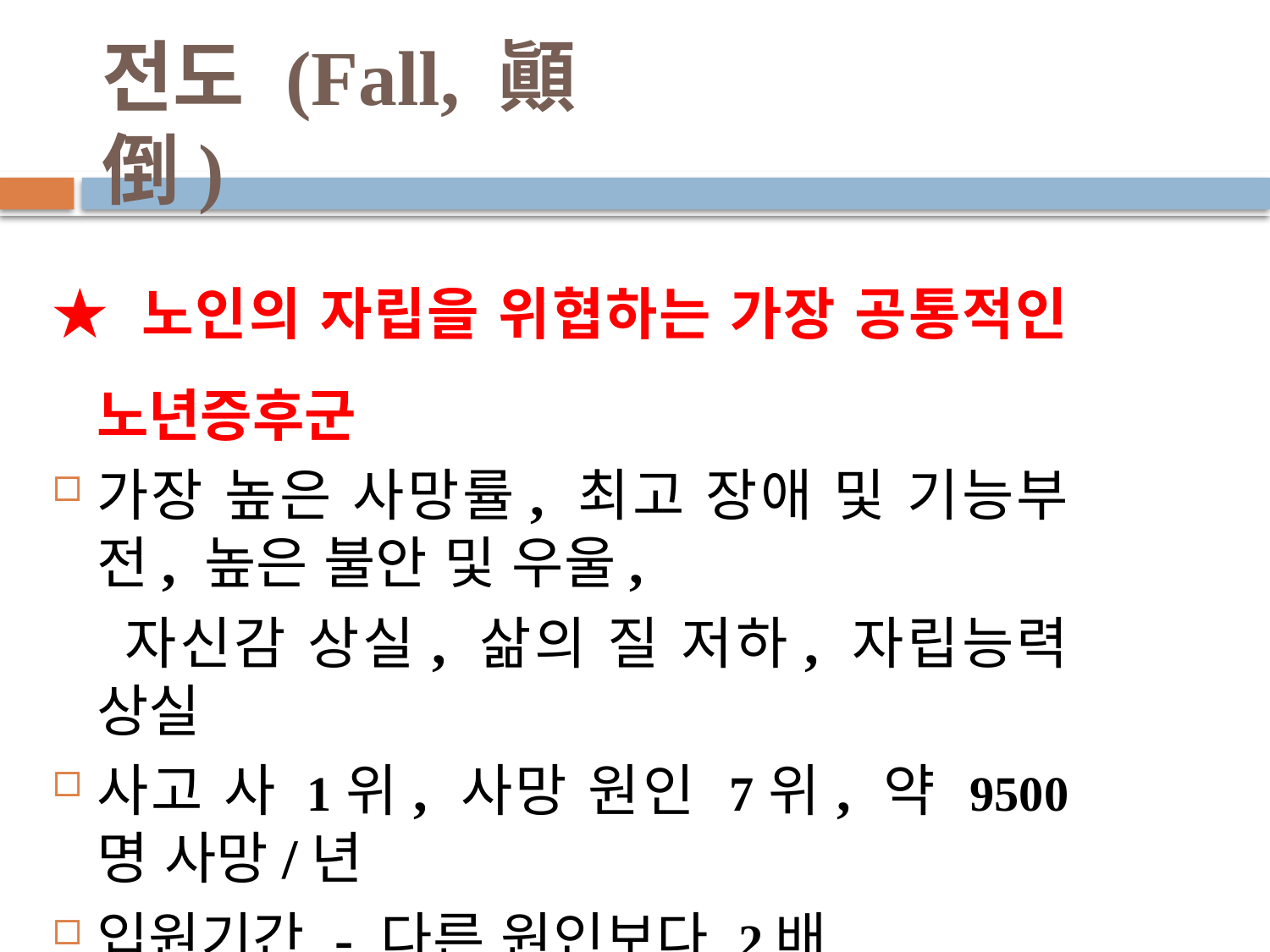

# 전도 (Fall, 顚倒)
★ 노인의 자립을 위협하는 가장 공통적인 노년증후군
가장 높은 사망률, 최고 장애 및 기능부전, 높은 불안 및 우울,
   자신감 상실, 삶의 질 저하, 자립능력 상실
사고 사 1위, 사망 원인 7위, 약 9500 명 사망/년
입원기간 - 다른 원인보다 2배
지역노인 (3명중 1명/년)-양로원 (3배)-1.5/침상/년